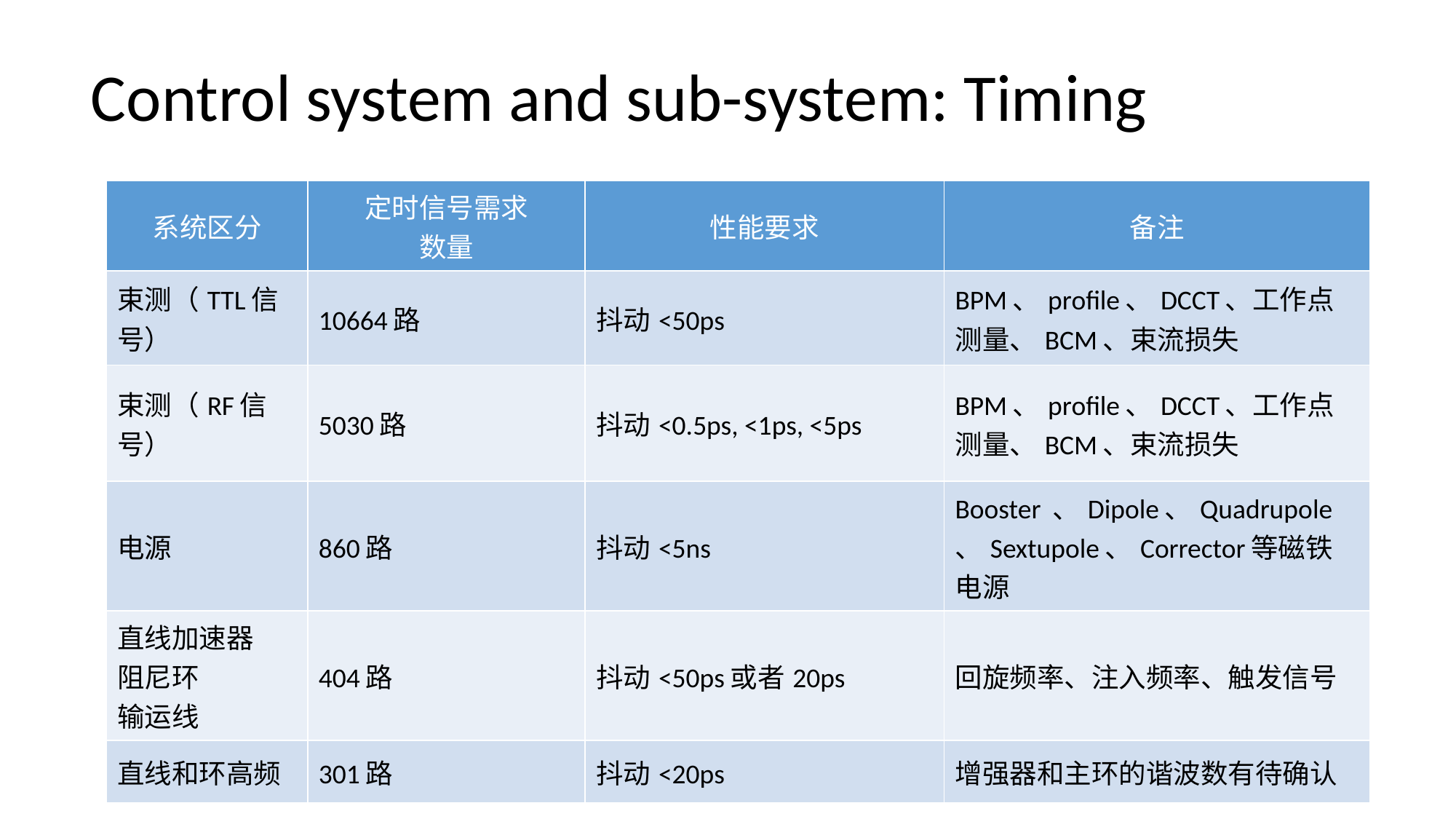

# Control system and sub-system: Timing

| 系统区分 | 定时信号需求 数量 | 性能要求 | 备注 |
| --- | --- | --- | --- |
| 束测（TTL信号） | 10664路 | 抖动<50ps | BPM、profile、DCCT、工作点测量、BCM、束流损失 |
| 束测（RF信号） | 5030路 | 抖动<0.5ps, <1ps, <5ps | BPM、profile、DCCT、工作点测量、BCM、束流损失 |
| 电源 | 860路 | 抖动<5ns | Booster 、Dipole、Quadrupole、Sextupole、Corrector等磁铁电源 |
| 直线加速器 阻尼环 输运线 | 404路 | 抖动<50ps或者20ps | 回旋频率、注入频率、触发信号 |
| 直线和环高频 | 301路 | 抖动<20ps | 增强器和主环的谐波数有待确认 |